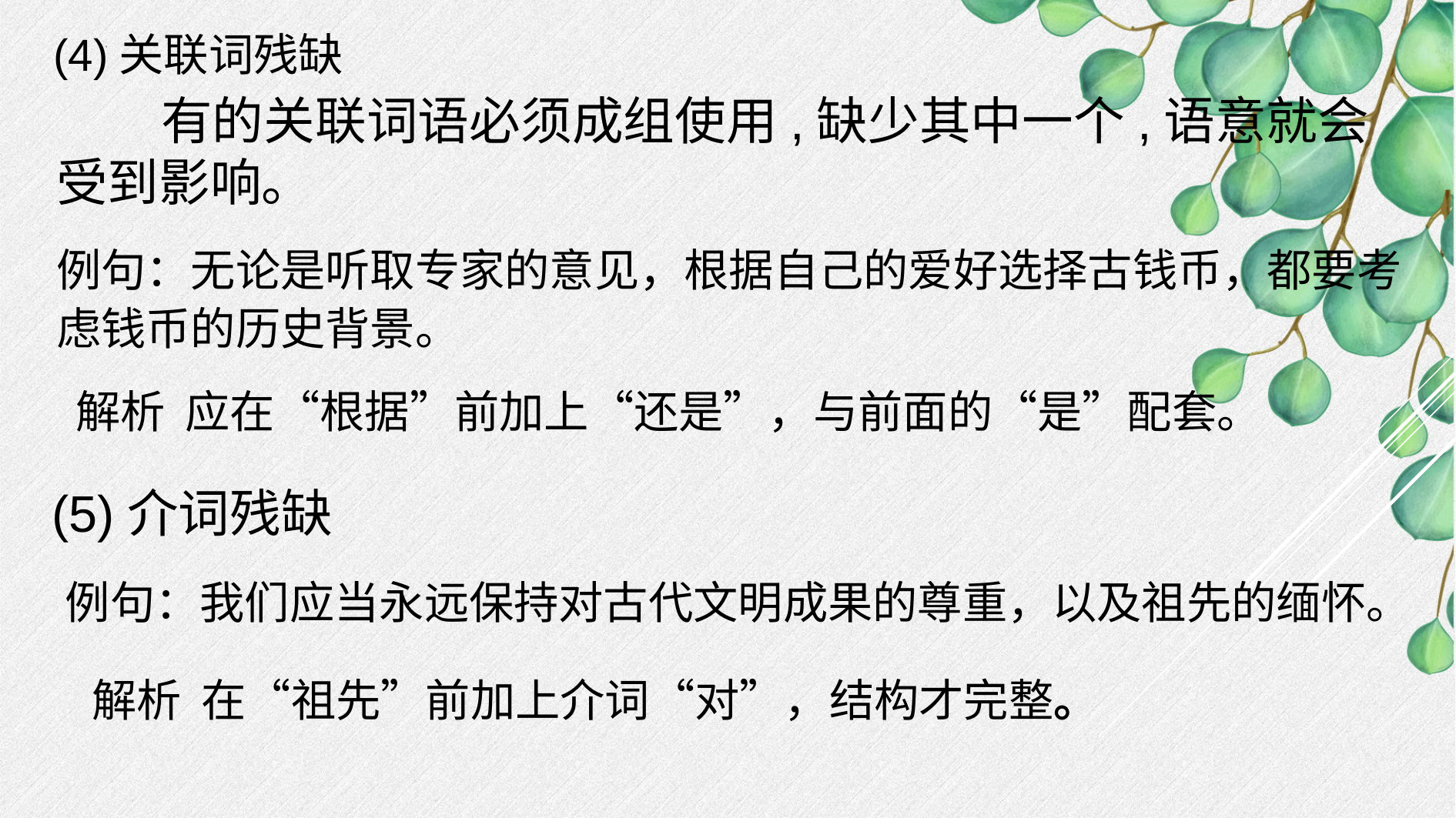

(4)关联词残缺
        有的关联词语必须成组使用,缺少其中一个,语意就会受到影响。
例句：无论是听取专家的意见，根据自己的爱好选择古钱币，都要考虑钱币的历史背景。
解析  应在“根据”前加上“还是”，与前面的“是”配套。
(5)介词残缺
例句：我们应当永远保持对古代文明成果的尊重，以及祖先的缅怀。
解析  在“祖先”前加上介词“对”，结构才完整。